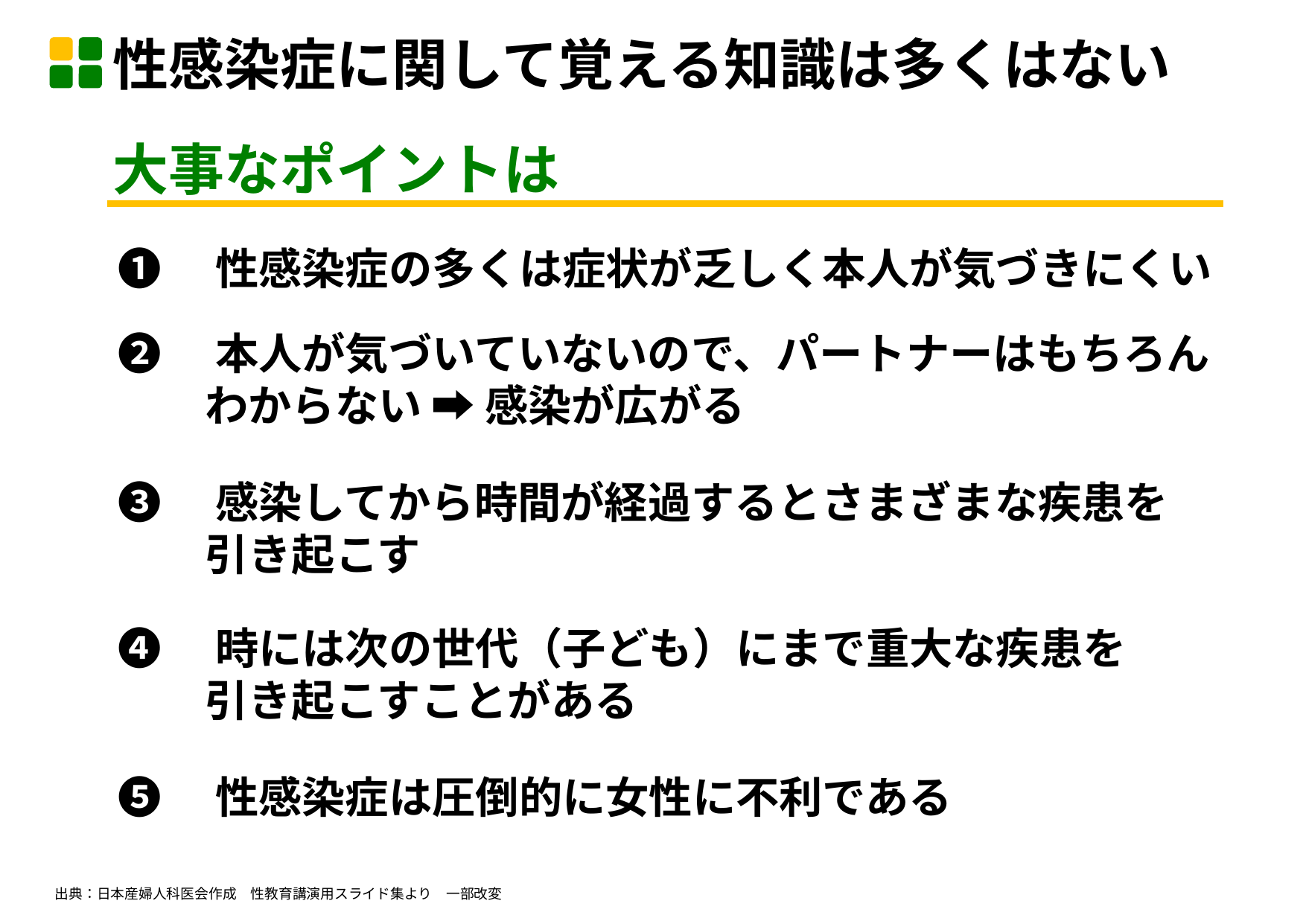

性感染症に関して覚える知識は多くはない

大事なポイントは
➊　性感染症の多くは症状が乏しく本人が気づきにくい
➋　本人が気づいていないので、パートナーはもちろん
　　わからない ➡ 感染が広がる
➌　感染してから時間が経過するとさまざまな疾患を
　　引き起こす
➍　時には次の世代（子ども）にまで重大な疾患を
　　引き起こすことがある
➎　性感染症は圧倒的に女性に不利である
出典：日本産婦人科医会作成　性教育講演用スライド集より　一部改変